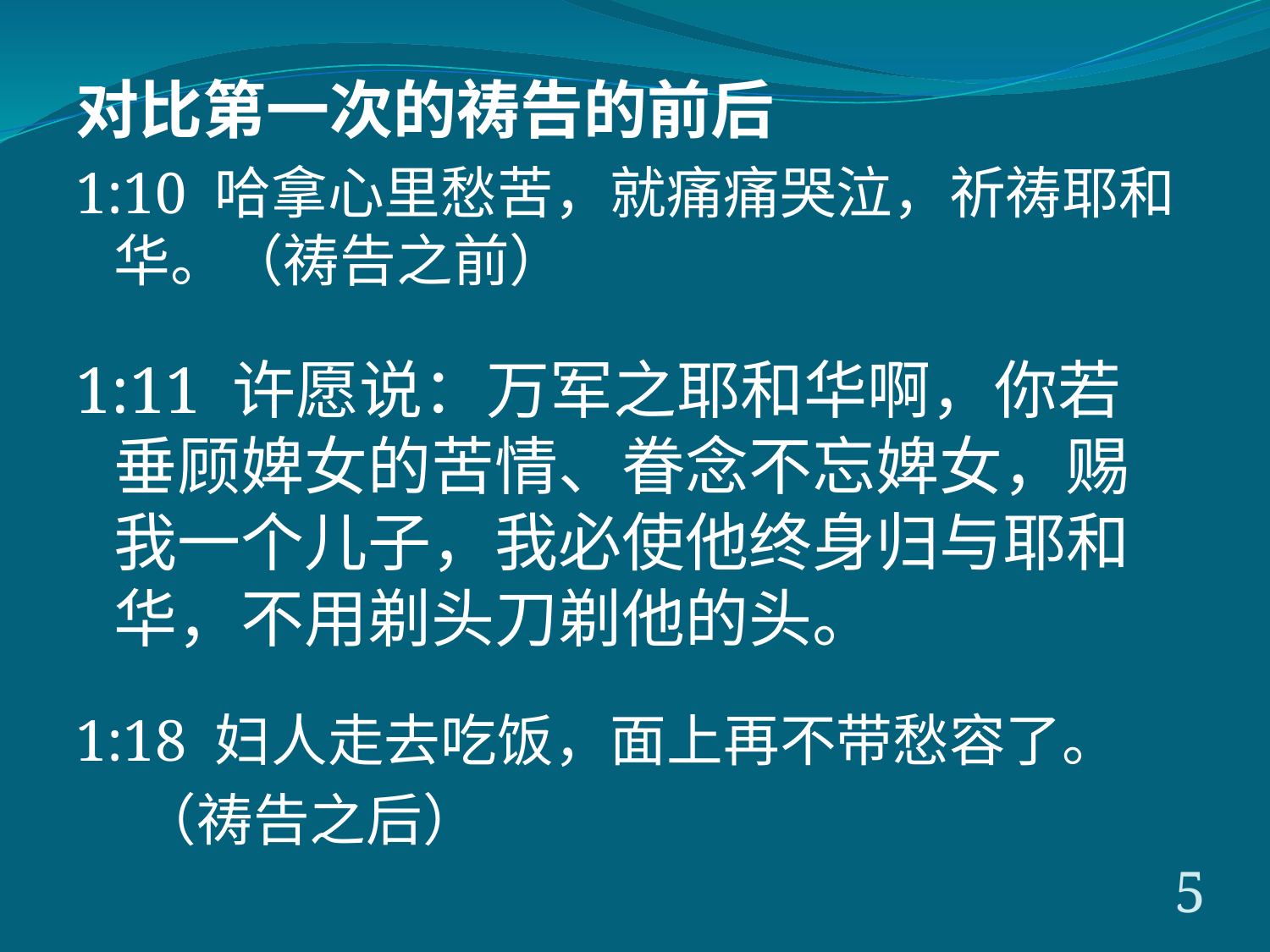

对比第一次的祷告的前后
1:10 哈拿心里愁苦，就痛痛哭泣，祈祷耶和华。（祷告之前）

1:11 许愿说：万军之耶和华啊，你若垂顾婢女的苦情、眷念不忘婢女，赐我一个儿子，我必使他终身归与耶和华，不用剃头刀剃他的头。

1:18 妇人走去吃饭，面上再不带愁容了。
    （祷告之后）

5